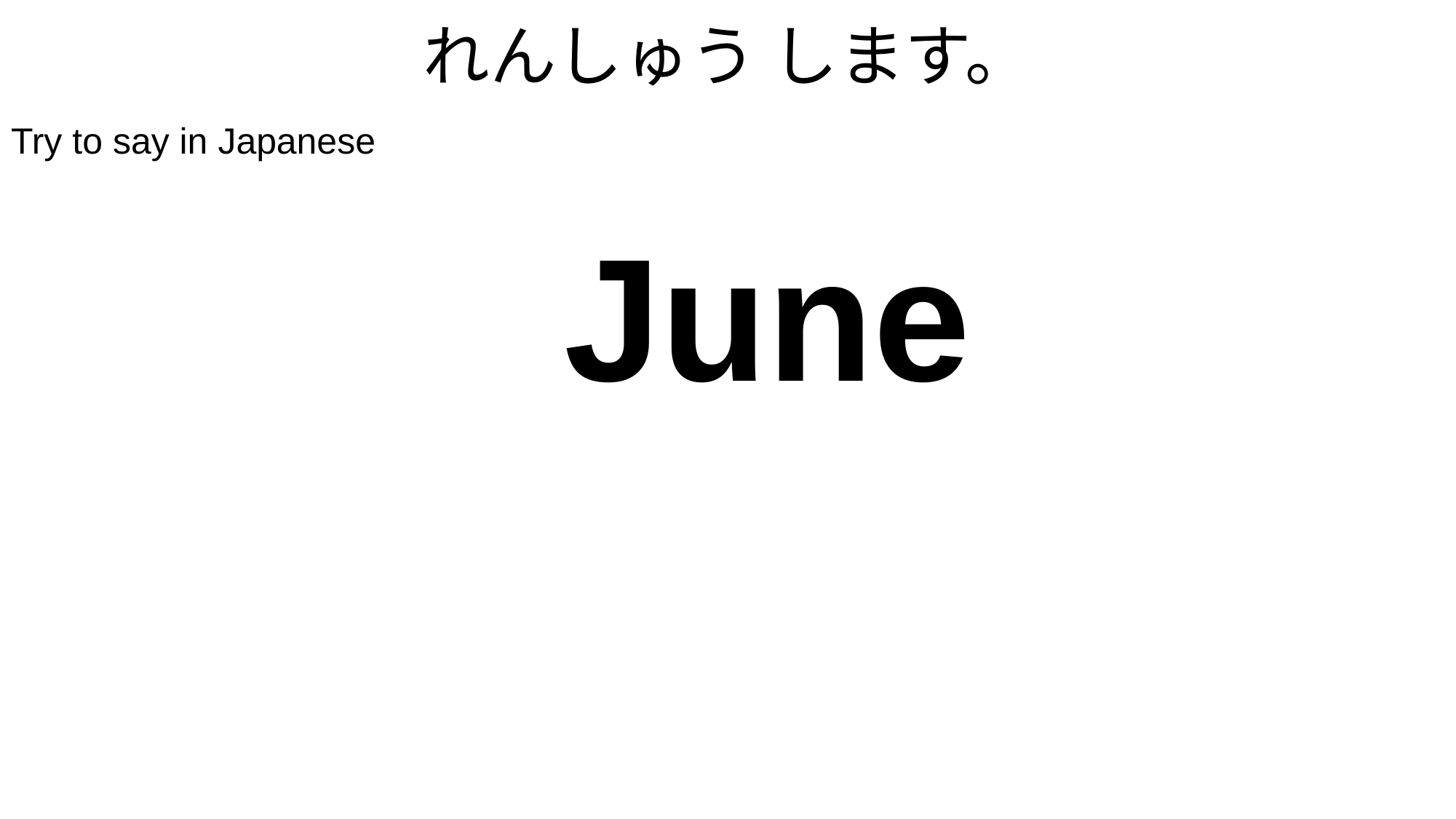

# れんしゅう します。
Try to say in Japanese
| June |
| --- |
| ろくがつ |